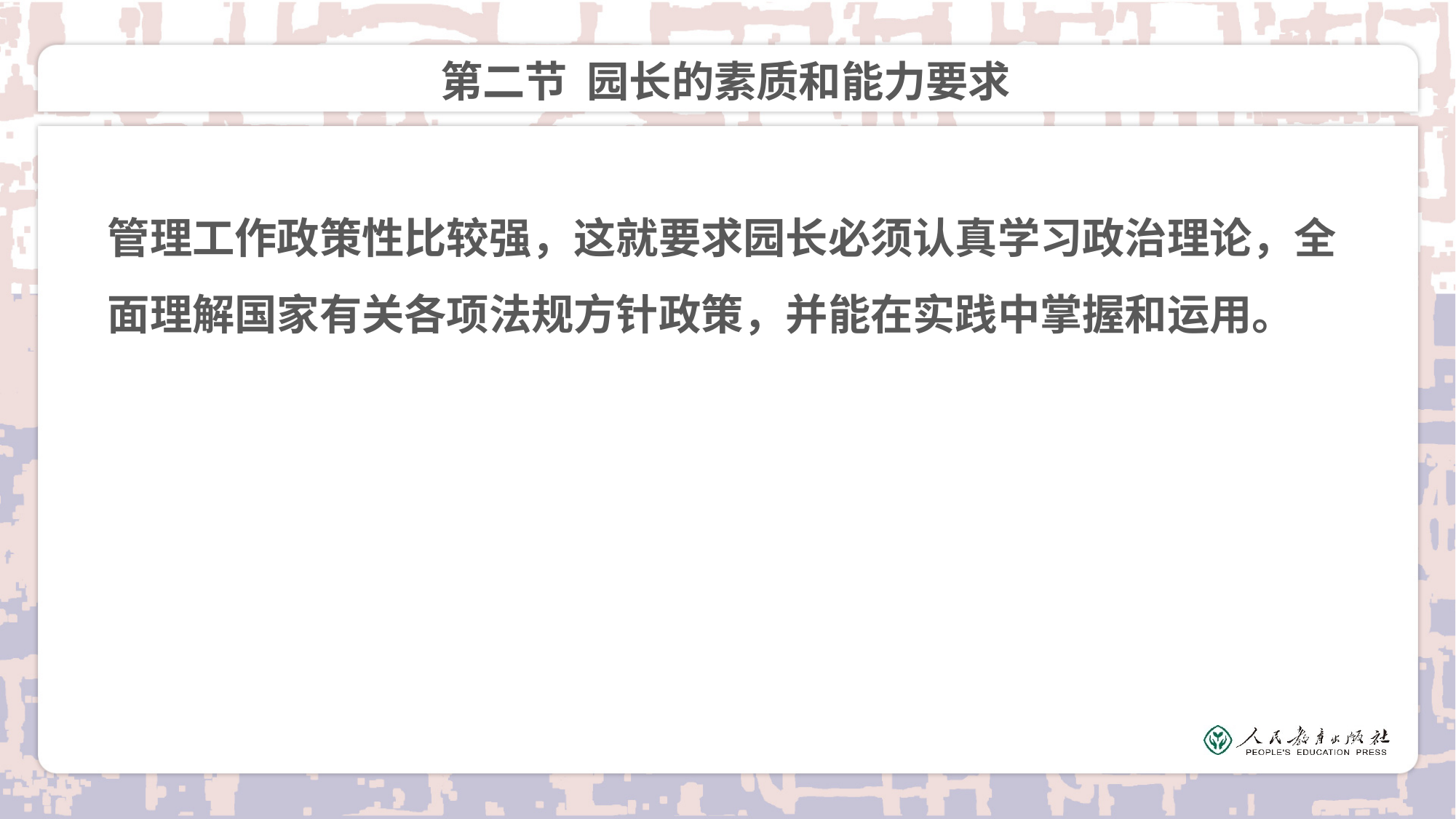

# 第二节  园长的素质和能力要求
管理工作政策性比较强，这就要求园长必须认真学习政治理论，全面理解国家有关各项法规方针政策，并能在实践中掌握和运用。